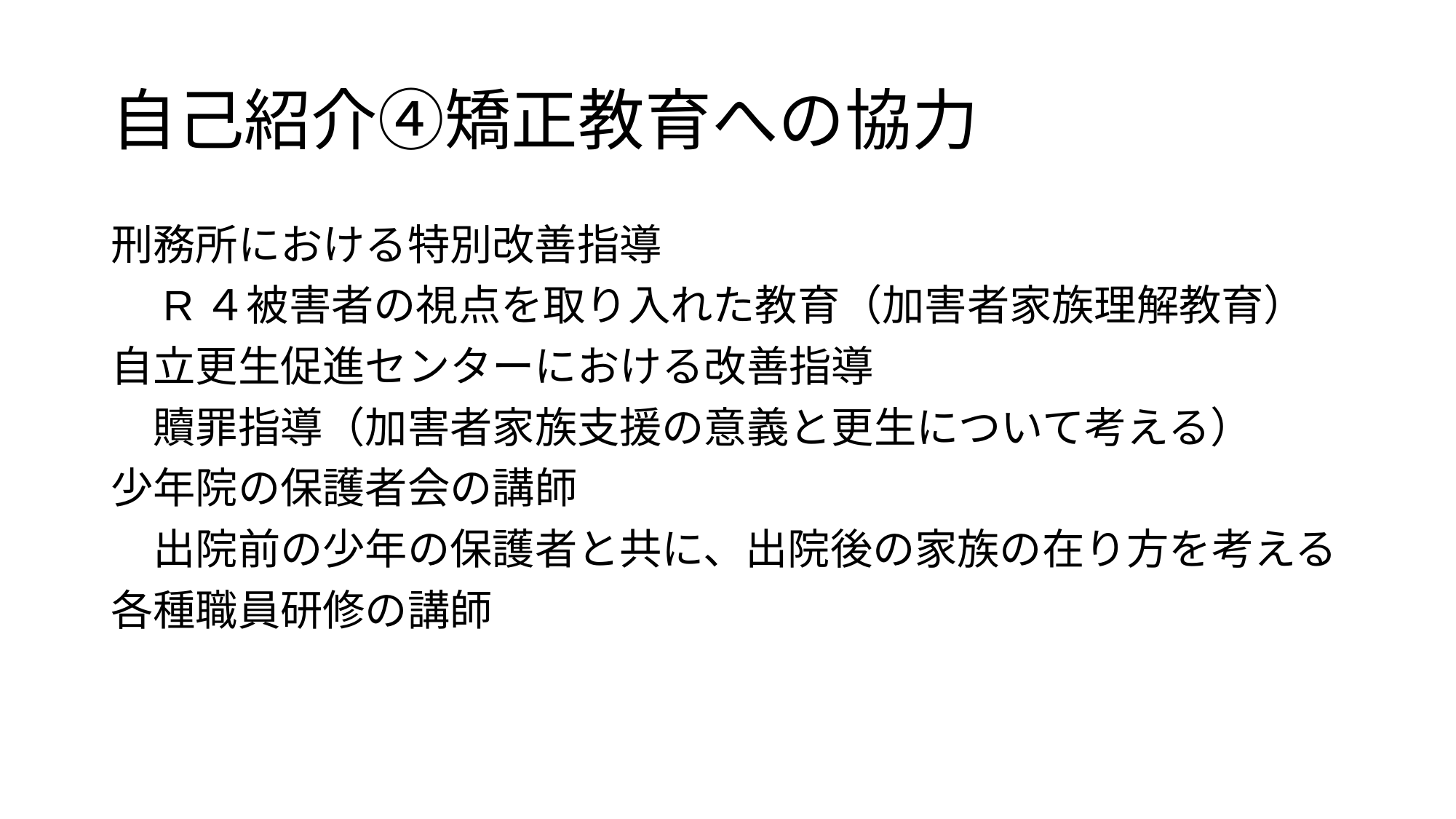

# 自己紹介④矯正教育への協力
刑務所における特別改善指導
　R４被害者の視点を取り入れた教育（加害者家族理解教育）
自立更生促進センターにおける改善指導
　贖罪指導（加害者家族支援の意義と更生について考える）
少年院の保護者会の講師
　出院前の少年の保護者と共に、出院後の家族の在り方を考える
各種職員研修の講師